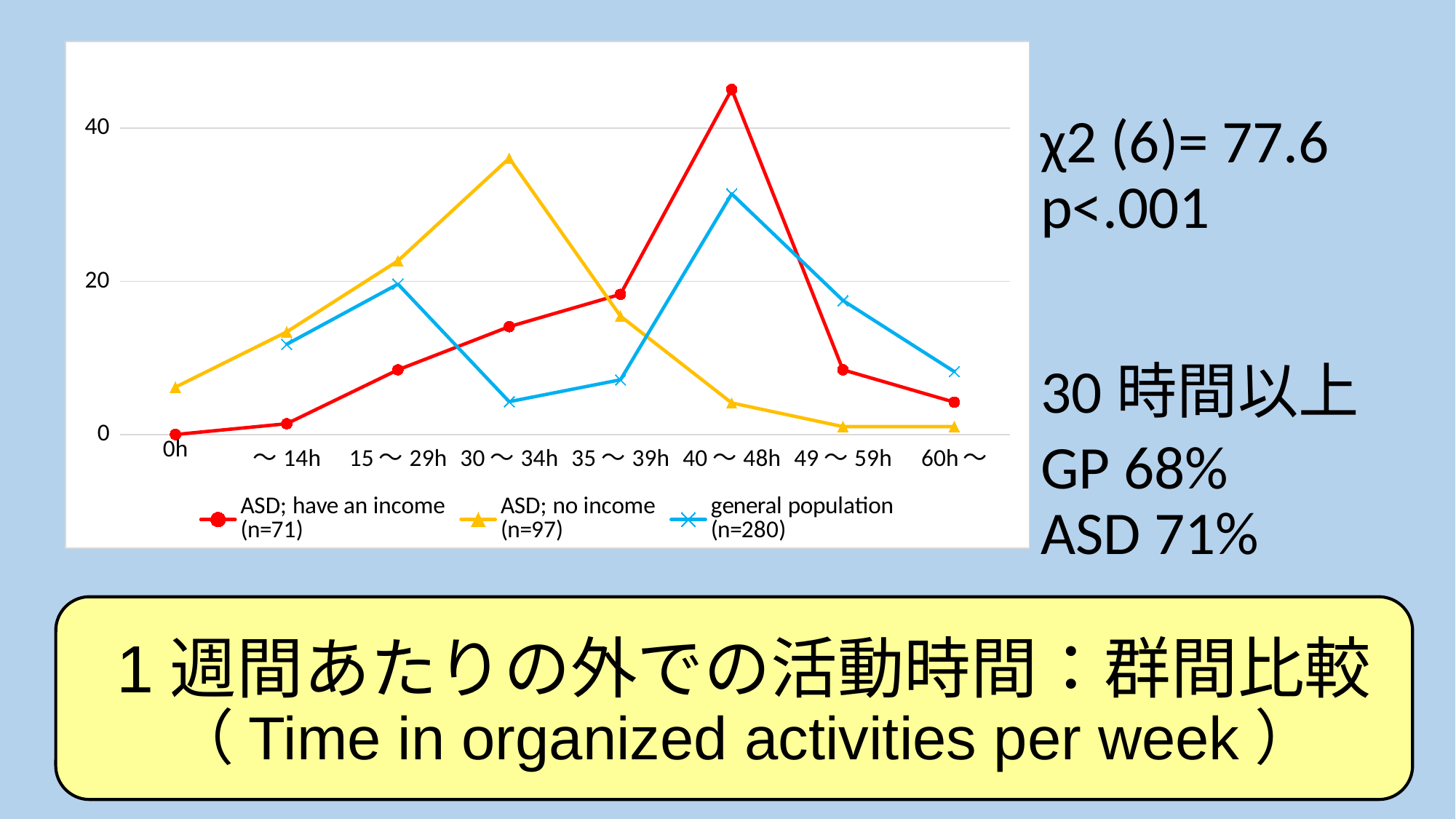

### Chart

| Category | ASD; have an income
(n=71) | ASD; no income
(n=97) | general population
(n=280) |
|---|---|---|---|
| 0h | 0.0 | 6.185567010309279 | None |
| ～14h | 1.4084507042253522 | 13.402061855670103 | 11.785714285714285 |
| 15～29h | 8.450704225352112 | 22.68041237113402 | 19.642857142857142 |
| 30～34h | 14.084507042253522 | 36.08247422680412 | 4.285714285714286 |
| 35～39h | 18.30985915492958 | 15.463917525773196 | 7.142857142857142 |
| 40～48h | 45.07042253521127 | 4.123711340206185 | 31.428571428571427 |
| 49～59h | 8.450704225352112 | 1.0309278350515463 | 17.5 |
| 60h～ | 4.225352112676056 | 1.0309278350515463 | 8.214285714285714 |
χ2 (6)= 77.6
p<.001
30時間以上
GP 68%
ASD 71%

# 1週間あたりの外での活動時間：群間比較 （Time in organized activities per week）